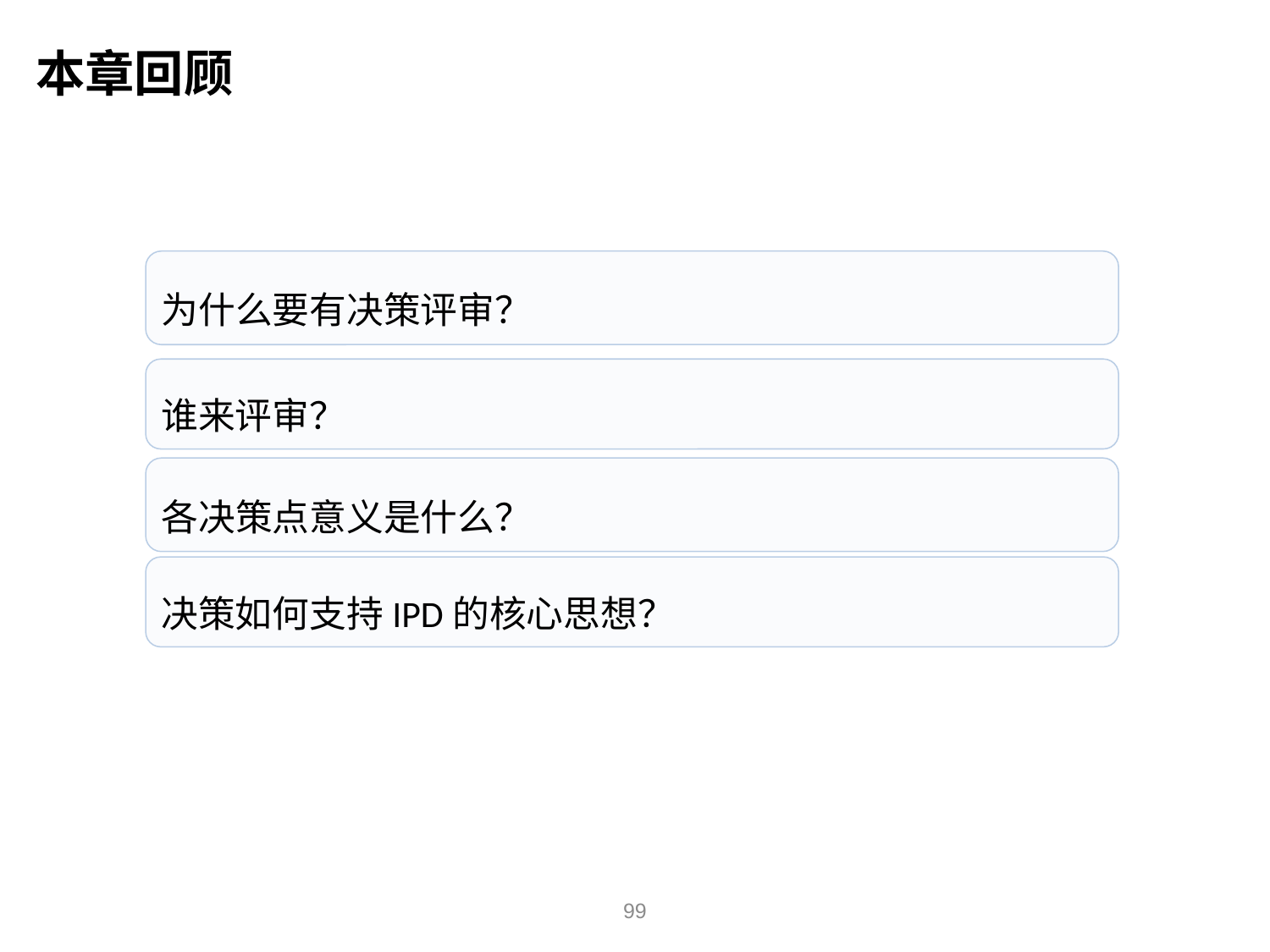

本章回顾
为什么要有决策评审？
谁来评审？
各决策点意义是什么？
决策如何支持IPD的核心思想？
99